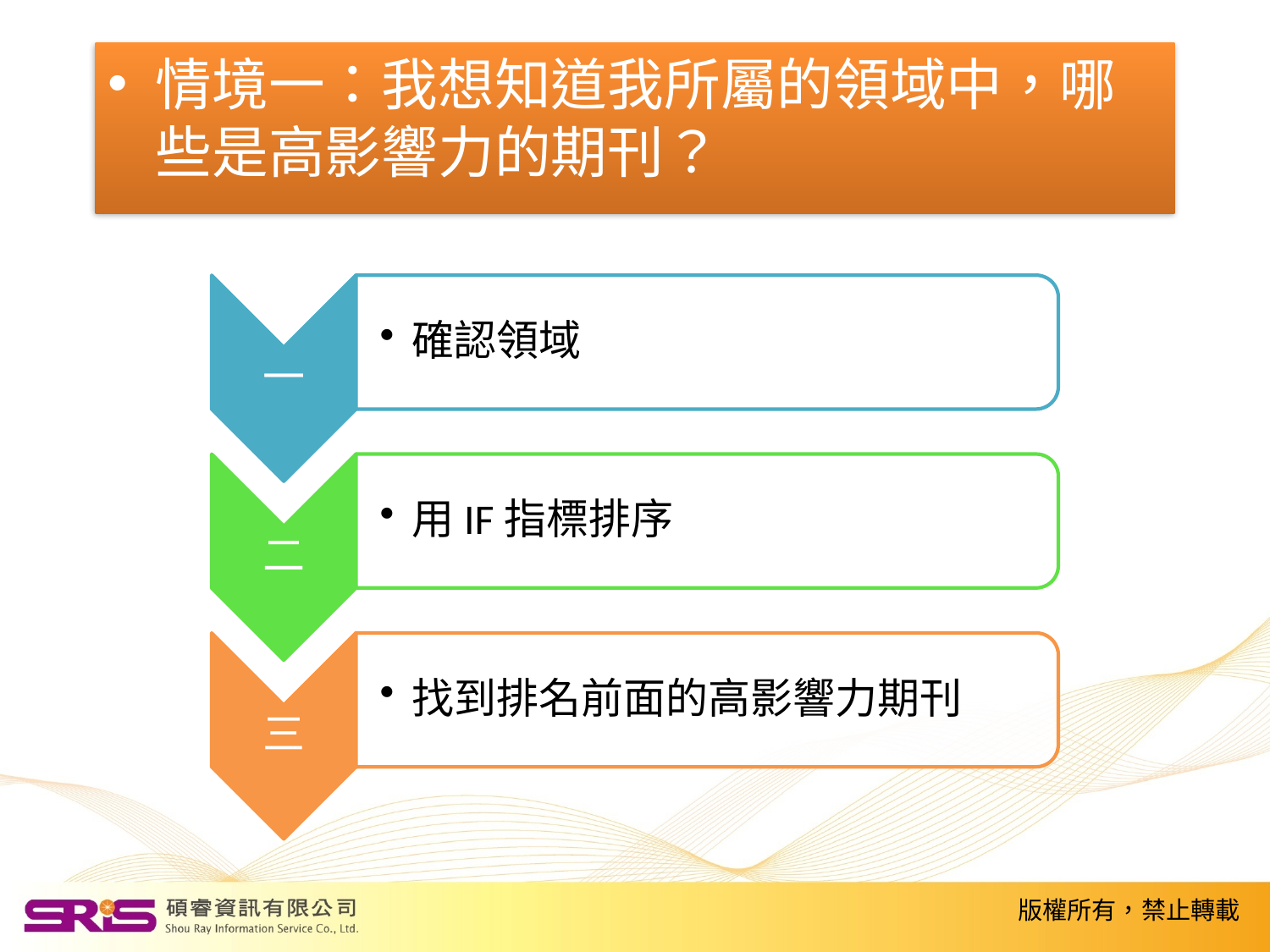

情境一：我想知道我所屬的領域中，哪些是高影響力的期刊？

一
確認領域
二
用IF指標排序
三
找到排名前面的高影響力期刊